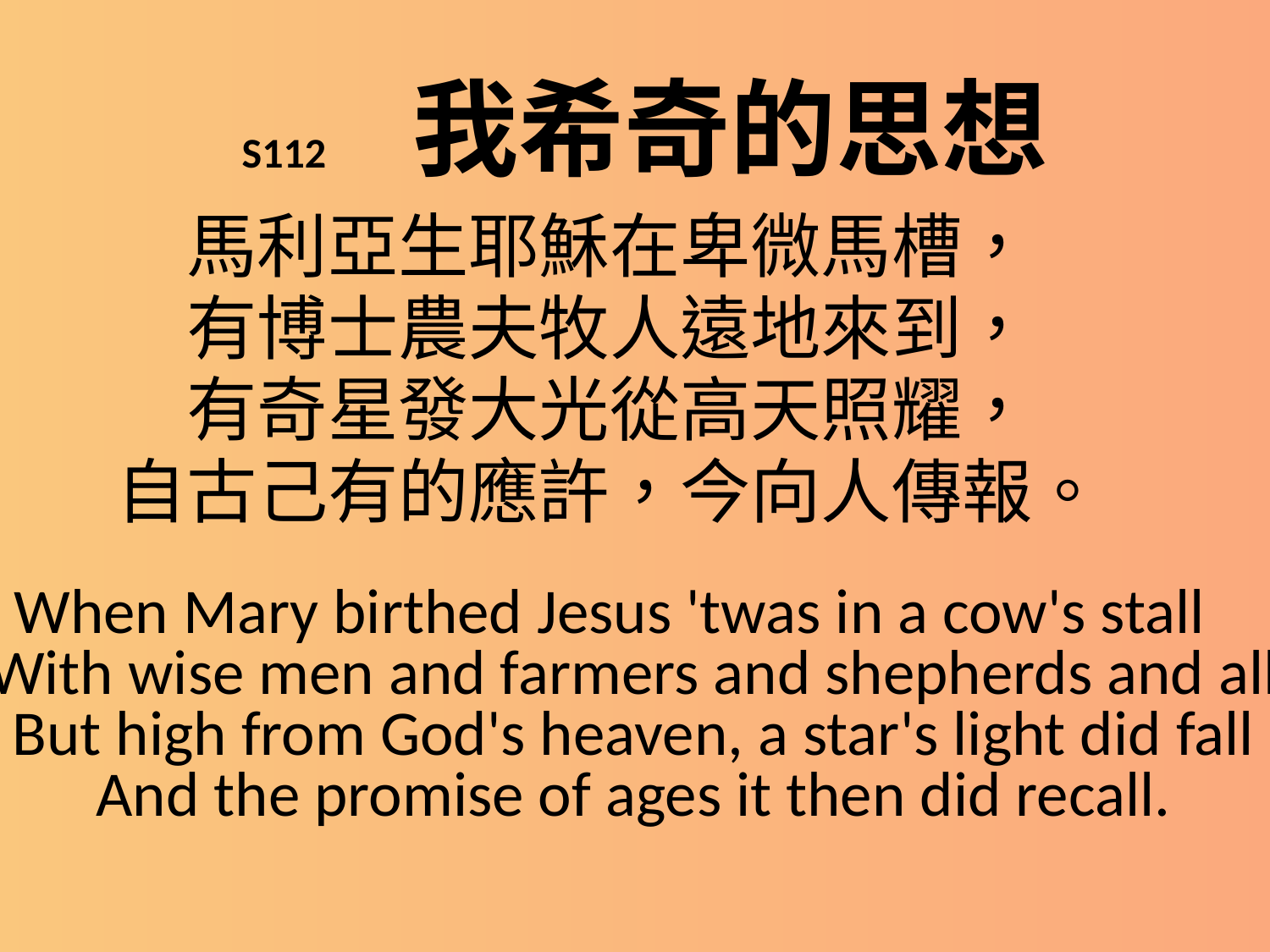

# S112        我希奇的思想
馬利亞生耶穌在卑微馬槽，
有博士農夫牧人遠地來到，
有奇星發大光從高天照耀，
自古己有的應許，今向人傳報。

When Mary birthed Jesus 'twas in a cow's stall
With wise men and farmers and shepherds and all
But high from God's heaven, a star's light did fall
And the promise of ages it then did recall.